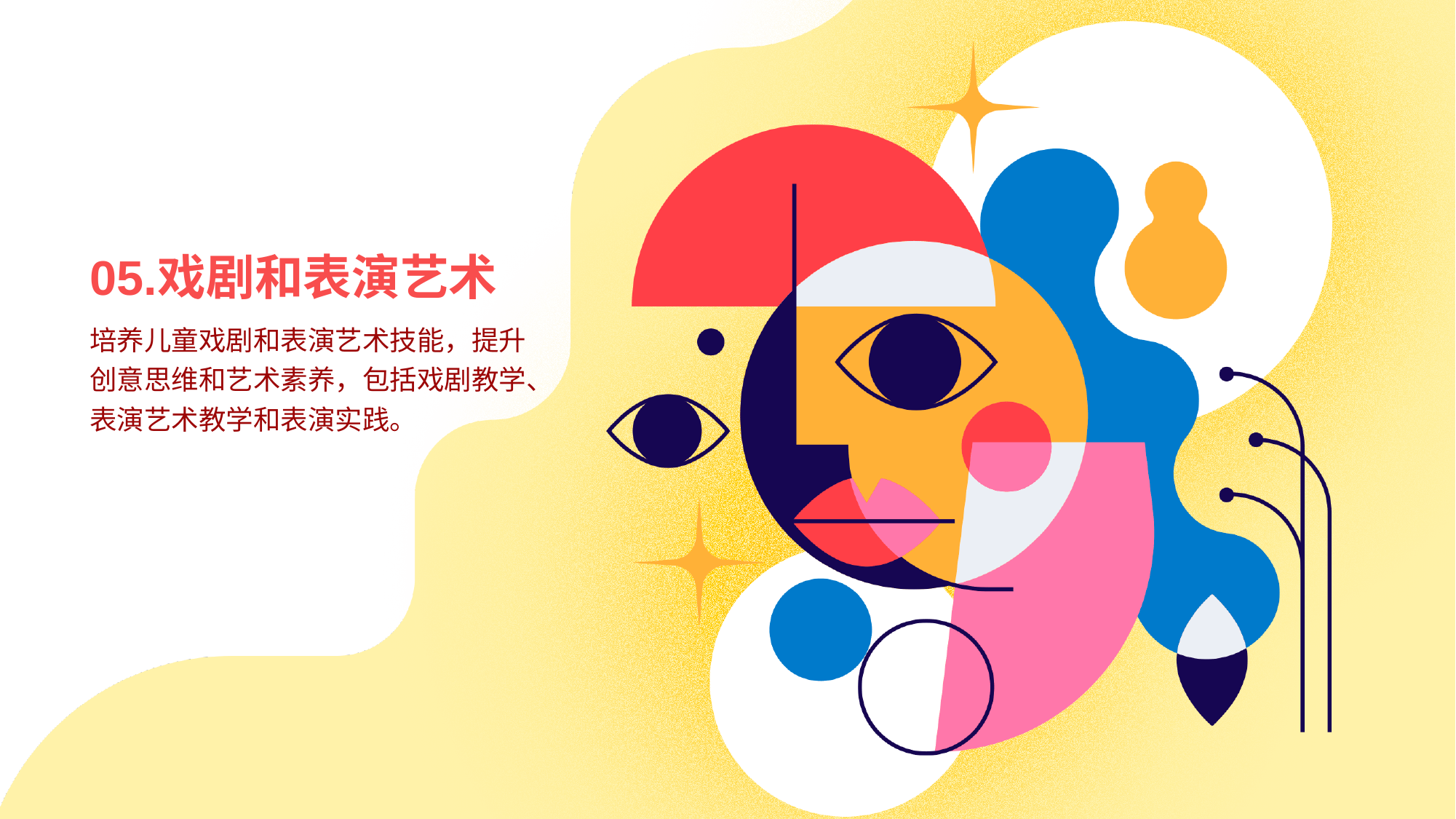

# 05. 戏剧和表演艺术
培养儿童戏剧和表演艺术技能，提升 创意思维和艺术素养，包括戏剧教学、表演艺术教学和表演实践。